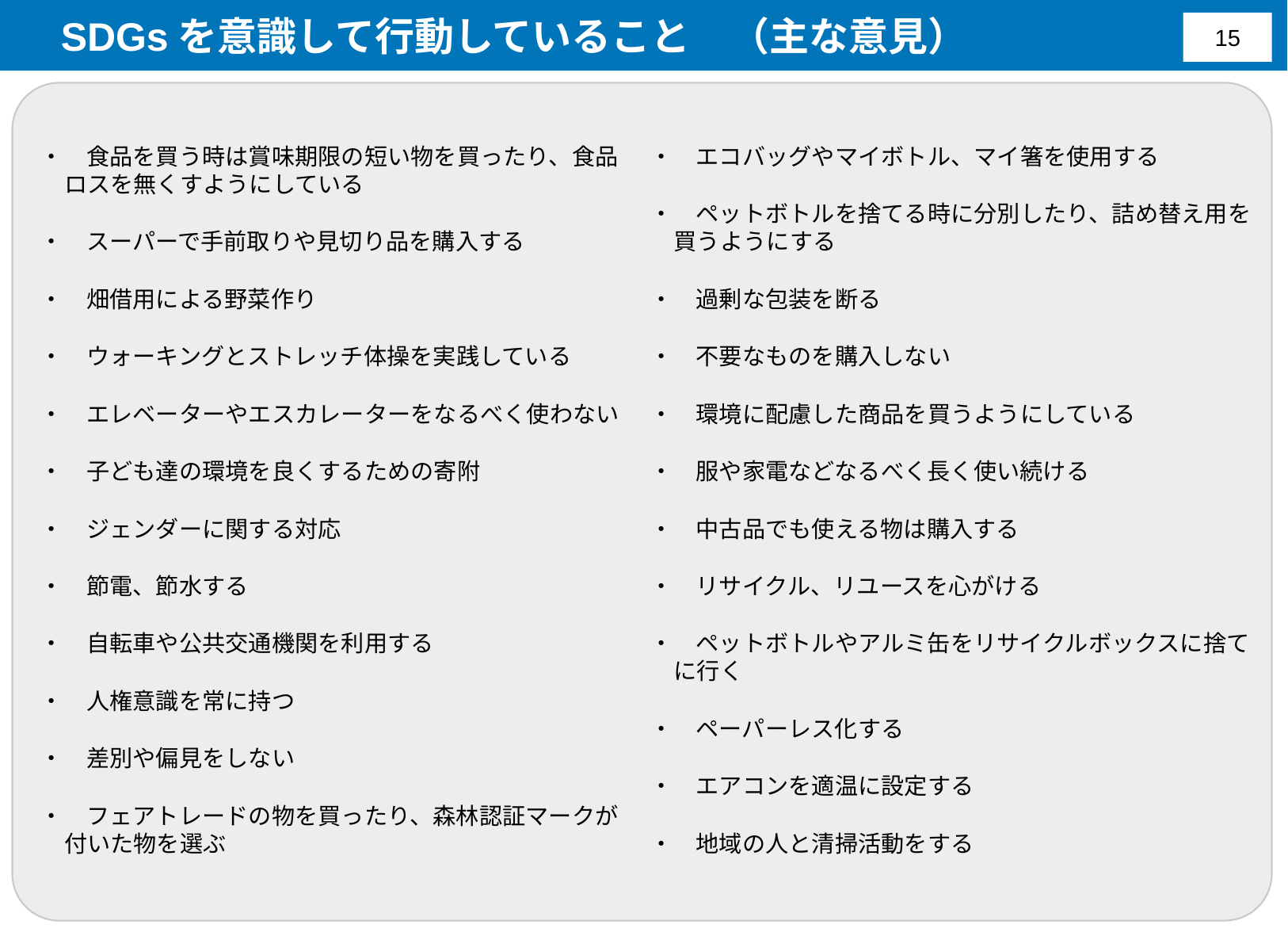

SDGsを意識して行動していること　（主な意見）
15

・　食品を買う時は賞味期限の短い物を買ったり、食品ロスを無くすようにしている
・　スーパーで手前取りや見切り品を購入する
・　畑借用による野菜作り
・　ウォーキングとストレッチ体操を実践している
・　エレベーターやエスカレーターをなるべく使わない
・　子ども達の環境を良くするための寄附
・　ジェンダーに関する対応
・　節電、節水する
・　自転車や公共交通機関を利用する
・　人権意識を常に持つ
・　差別や偏見をしない
・　フェアトレードの物を買ったり、森林認証マークが付いた物を選ぶ
・　エコバッグやマイボトル、マイ箸を使用する
・　ペットボトルを捨てる時に分別したり、詰め替え用を買うようにする
・　過剰な包装を断る
・　不要なものを購入しない
・　環境に配慮した商品を買うようにしている
・　服や家電などなるべく長く使い続ける
・　中古品でも使える物は購入する
・　リサイクル、リユースを心がける
・　ペットボトルやアルミ缶をリサイクルボックスに捨てに行く
・　ペーパーレス化する
・　エアコンを適温に設定する
・　地域の人と清掃活動をする